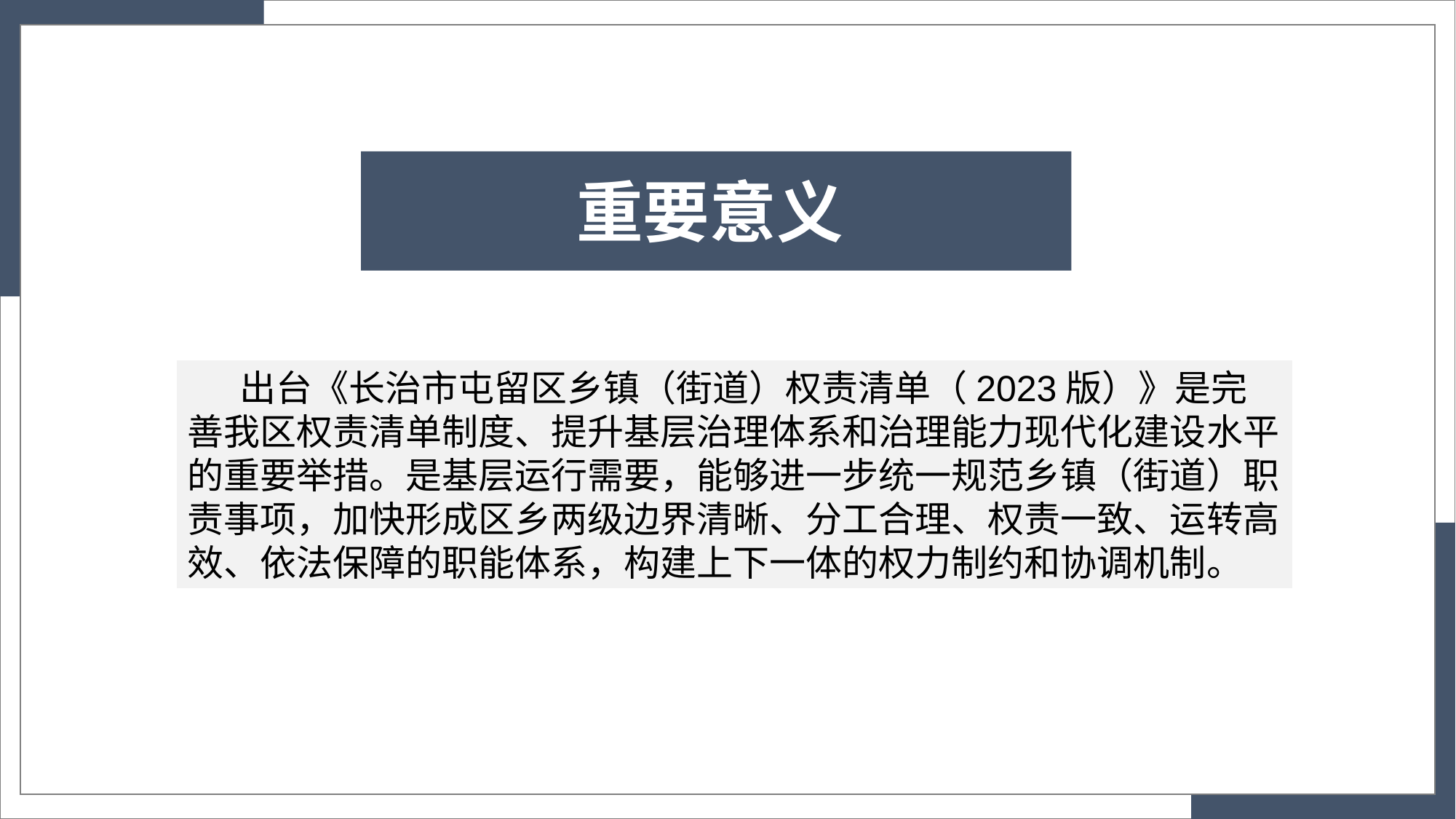

出台《平昌县中心镇权责清单》是完善我县权责清单制度、落实为基层减负的重要举措。是基层运行需要，能够进一步统一规范各镇人民政府（街道办事处）职责事项，加快形成县镇两级边界清晰、分工合理、权责一致、运转高效、依法保障的职能体系，构建上下一体的权力制约和协调机制。

重要意义

      出台《长治市屯留区乡镇（街道）权责清单（2023版）》是完善我区权责清单制度、提升基层治理体系和治理能力现代化建设水平的重要举措。是基层运行需要，能够进一步统一规范乡镇（街道）职责事项，加快形成区乡两级边界清晰、分工合理、权责一致、运转高效、依法保障的职能体系，构建上下一体的权力制约和协调机制。